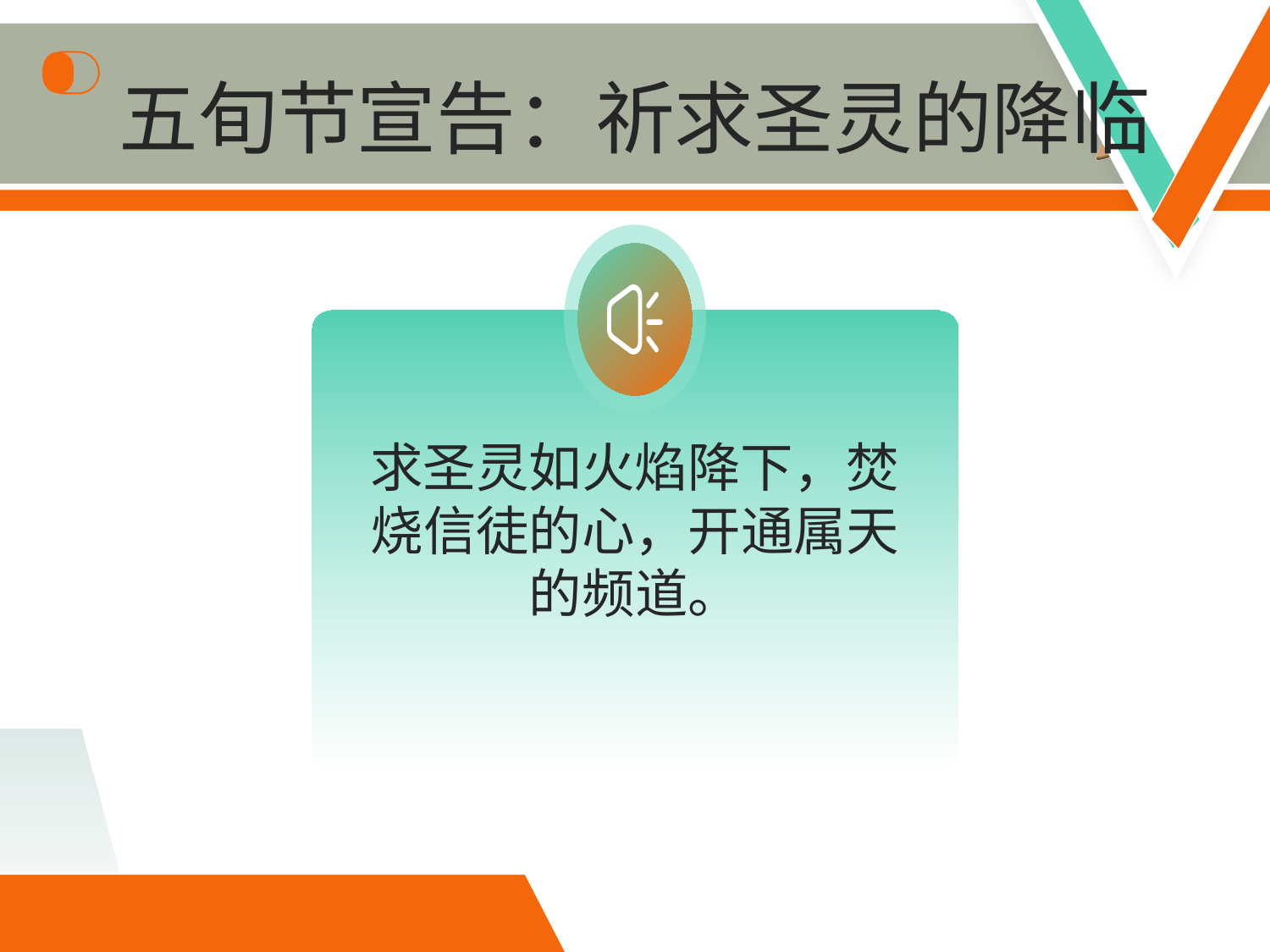

五旬节宣告：祈求圣灵的降临

求圣灵如火焰降下，焚烧信徒的心，开通属天的频道。